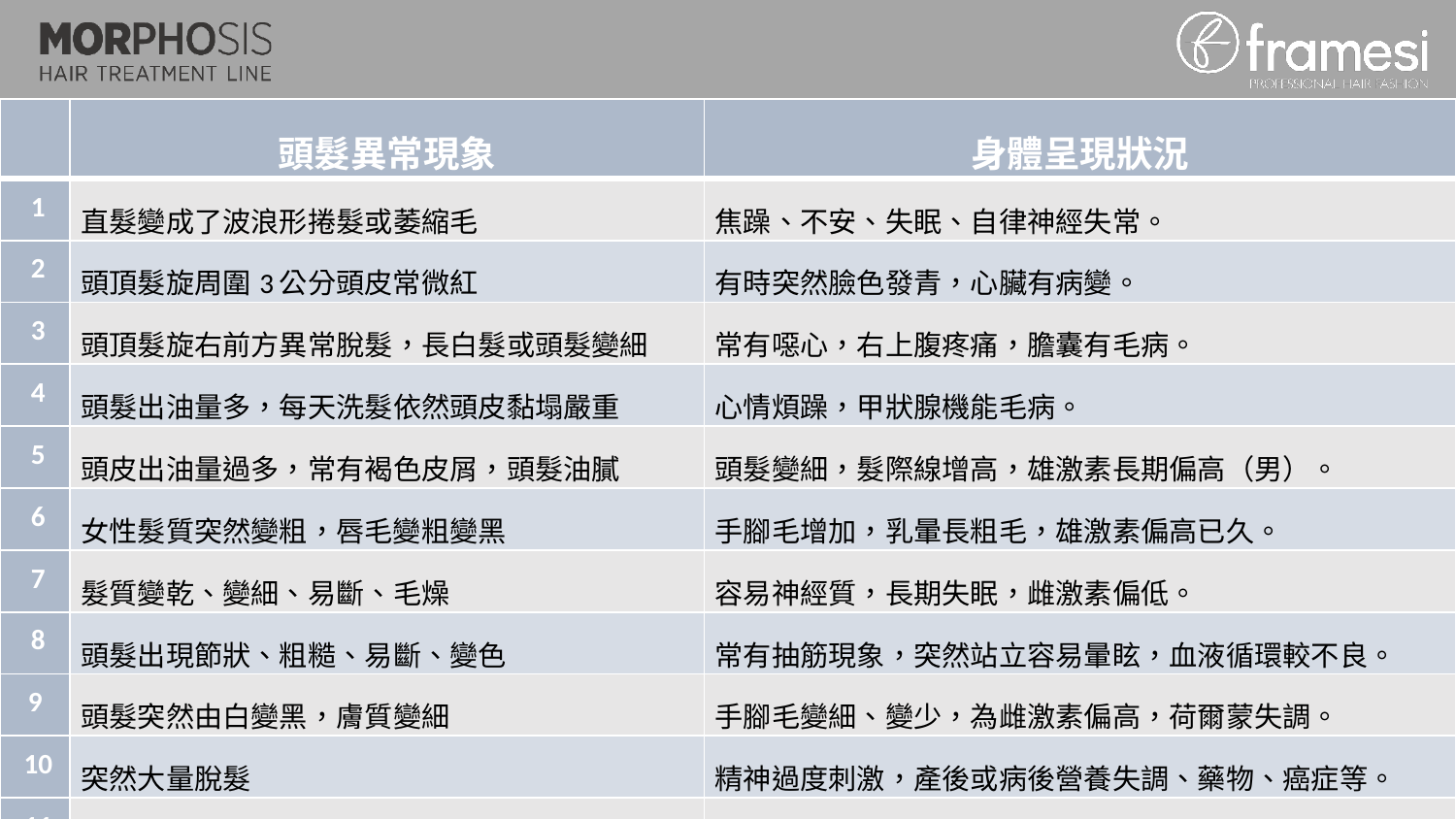

|  | 頭髮異常現象 | 身體呈現狀況 |
| --- | --- | --- |
| 1 | 直髮變成了波浪形捲髮或萎縮毛 | 焦躁、不安、失眠、自律神經失常。 |
| 2 | 頭頂髮旋周圍3公分頭皮常微紅 | 有時突然臉色發青，心臟有病變。 |
| 3 | 頭頂髮旋右前方異常脫髮，長白髮或頭髮變細 | 常有噁心，右上腹疼痛，膽囊有毛病。 |
| 4 | 頭髮出油量多，每天洗髮依然頭皮黏塌嚴重 | 心情煩躁，甲狀腺機能毛病。 |
| 5 | 頭皮出油量過多，常有褐色皮屑，頭髮油膩 | 頭髮變細，髮際線增高，雄激素長期偏高（男）。 |
| 6 | 女性髮質突然變粗，唇毛變粗變黑 | 手腳毛增加，乳暈長粗毛，雄激素偏高已久。 |
| 7 | 髮質變乾、變細、易斷、毛燥 | 容易神經質，長期失眠，雌激素偏低。 |
| 8 | 頭髮出現節狀、粗糙、易斷、變色 | 常有抽筋現象，突然站立容易暈眩，血液循環較不良。 |
| 9 | 頭髮突然由白變黑，膚質變細 | 手腳毛變細、變少，為雌激素偏高，荷爾蒙失調。 |
| 10 | 突然大量脫髮 | 精神過度刺激，產後或病後營養失調、藥物、癌症等。 |
| 11 | 頭髮脫落量突然變多，毛躁，不易梳理 | 營養不均衡，產後、病後，不正確減重，代謝不平衡。 |